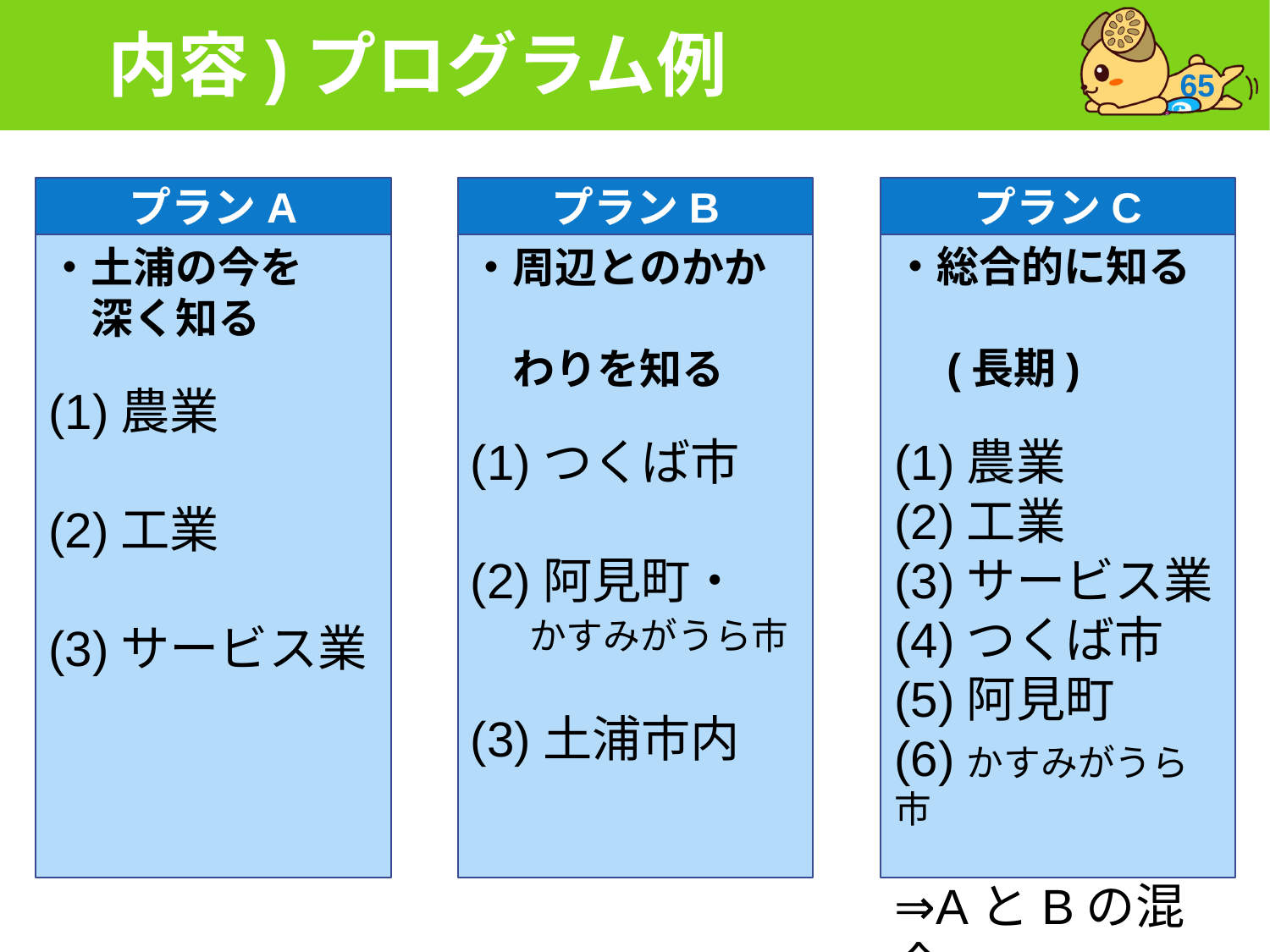

# 内容)プログラム例
65
プランA

プランB

プランC

・総合的に知る
　(長期)

(1)農業
(2)工業
(3)サービス業
(4)つくば市
(5)阿見町
(6)かすみがうら市

⇒AとBの混合
・土浦の今を
　深く知る

(1)農業

(2)工業

(3)サービス業

・周辺とのかか
　わりを知る

(1)つくば市

(2)阿見町・
　  かすみがうら市

(3)土浦市内